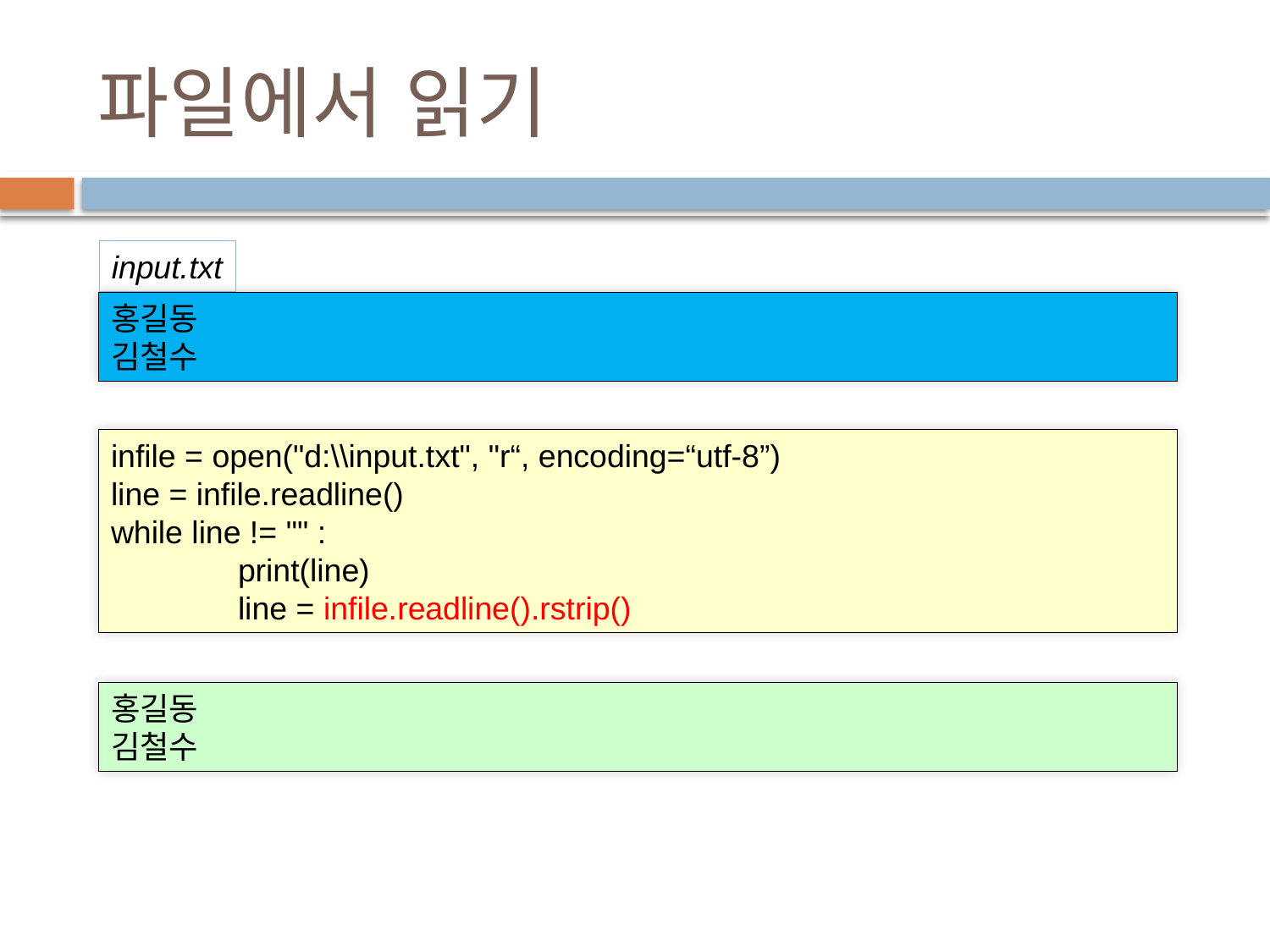

# 파일에서 읽기
input.txt
홍길동
김철수
infile = open("d:\\input.txt", "r“, encoding=“utf-8”)
line = infile.readline()
while line != "" :
	print(line)
	line = infile.readline().rstrip()
홍길동
김철수